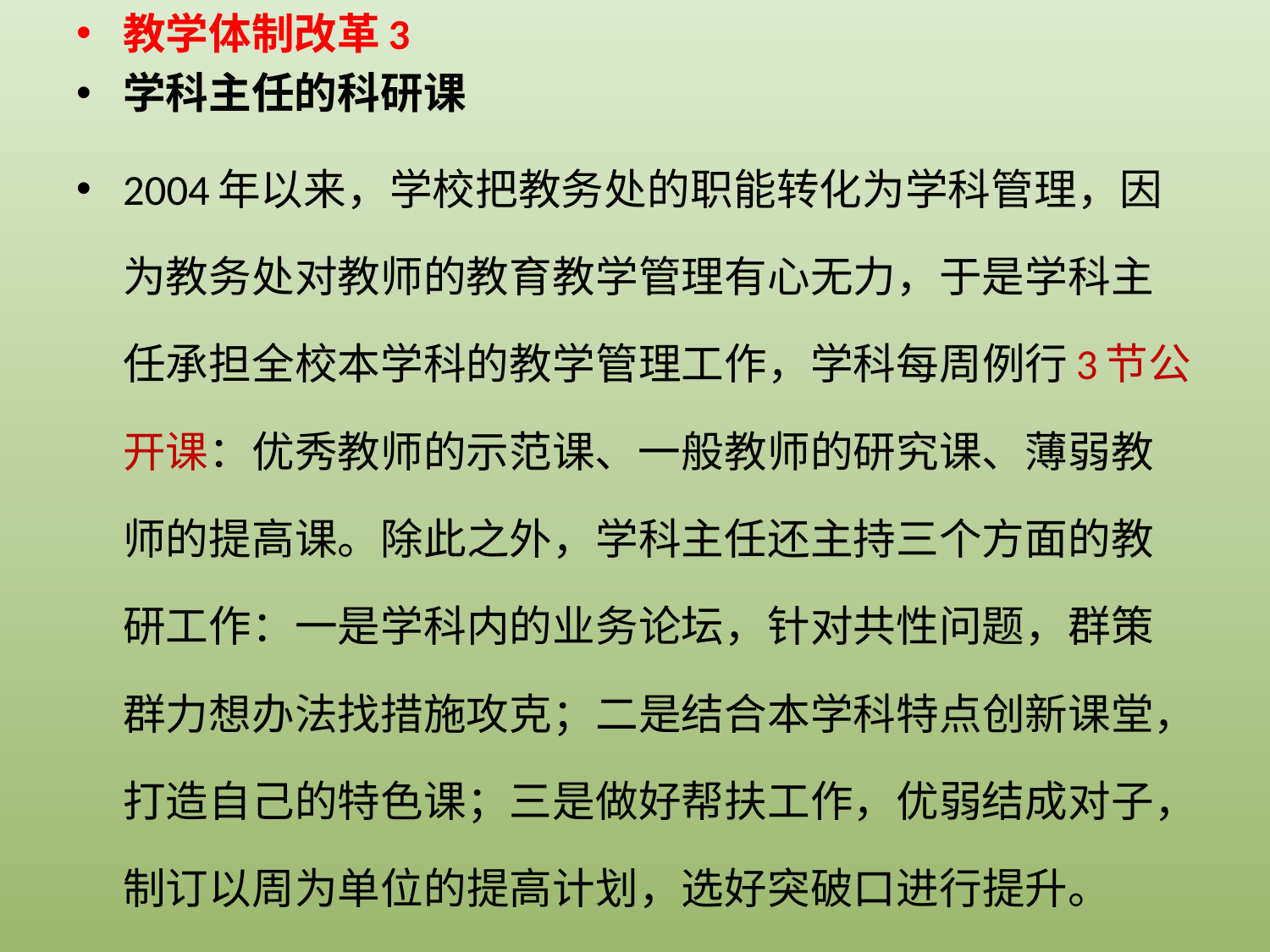

教学体制改革3
学科主任的科研课
2004年以来，学校把教务处的职能转化为学科管理，因为教务处对教师的教育教学管理有心无力，于是学科主任承担全校本学科的教学管理工作，学科每周例行3节公开课：优秀教师的示范课、一般教师的研究课、薄弱教师的提高课。除此之外，学科主任还主持三个方面的教研工作：一是学科内的业务论坛，针对共性问题，群策群力想办法找措施攻克；二是结合本学科特点创新课堂，打造自己的特色课；三是做好帮扶工作，优弱结成对子，制订以周为单位的提高计划，选好突破口进行提升。